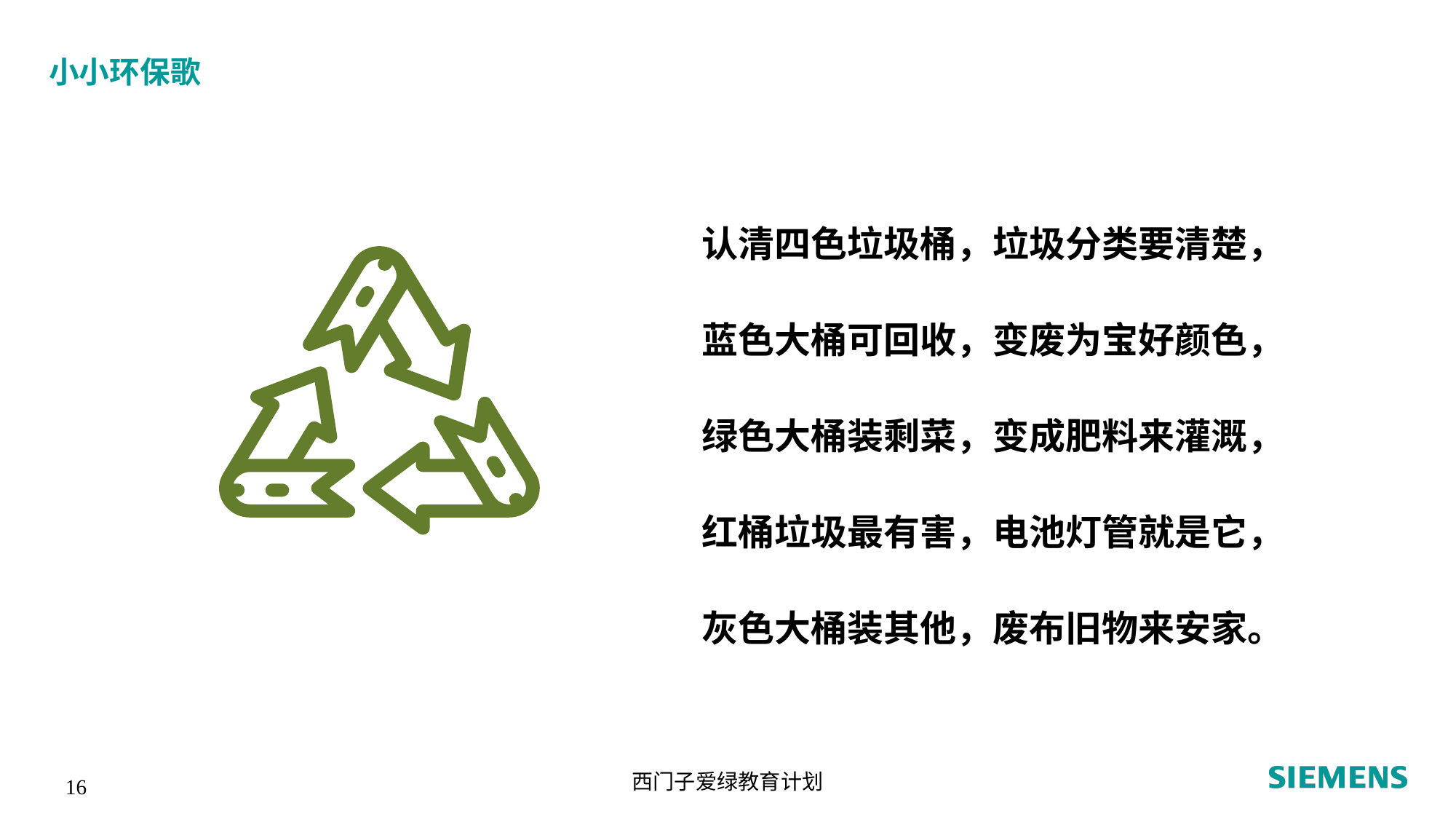

# 小小环保歌
认清四色垃圾桶，垃圾分类要清楚，

蓝色大桶可回收，变废为宝好颜色，

绿色大桶装剩菜，变成肥料来灌溉，

红桶垃圾最有害，电池灯管就是它，

灰色大桶装其他，废布旧物来安家。

 16
西门子爱绿教育计划